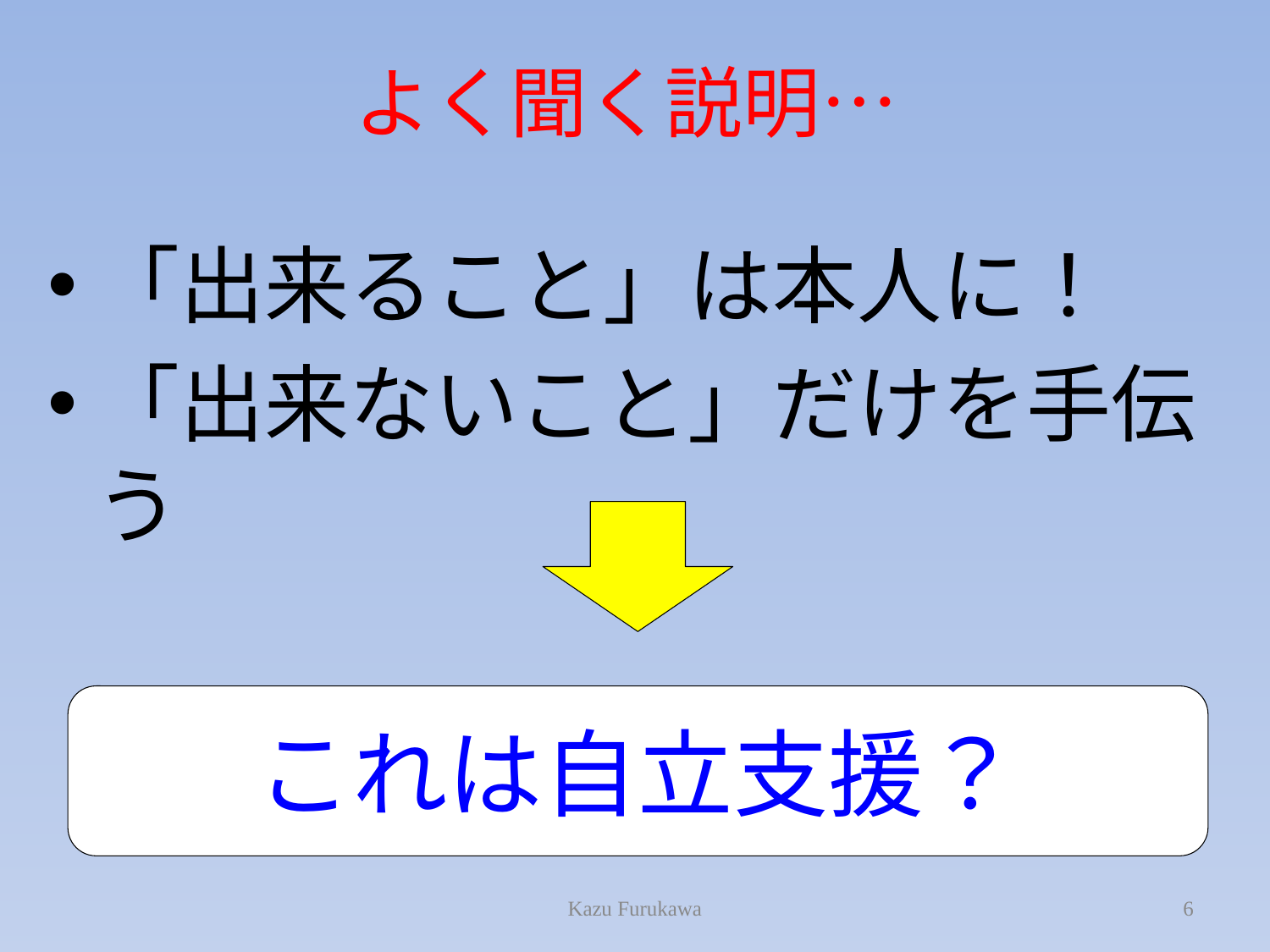

# よく聞く説明…
「出来ること」は本人に！
「出来ないこと」だけを手伝う

これは自立支援？
Kazu Furukawa
6